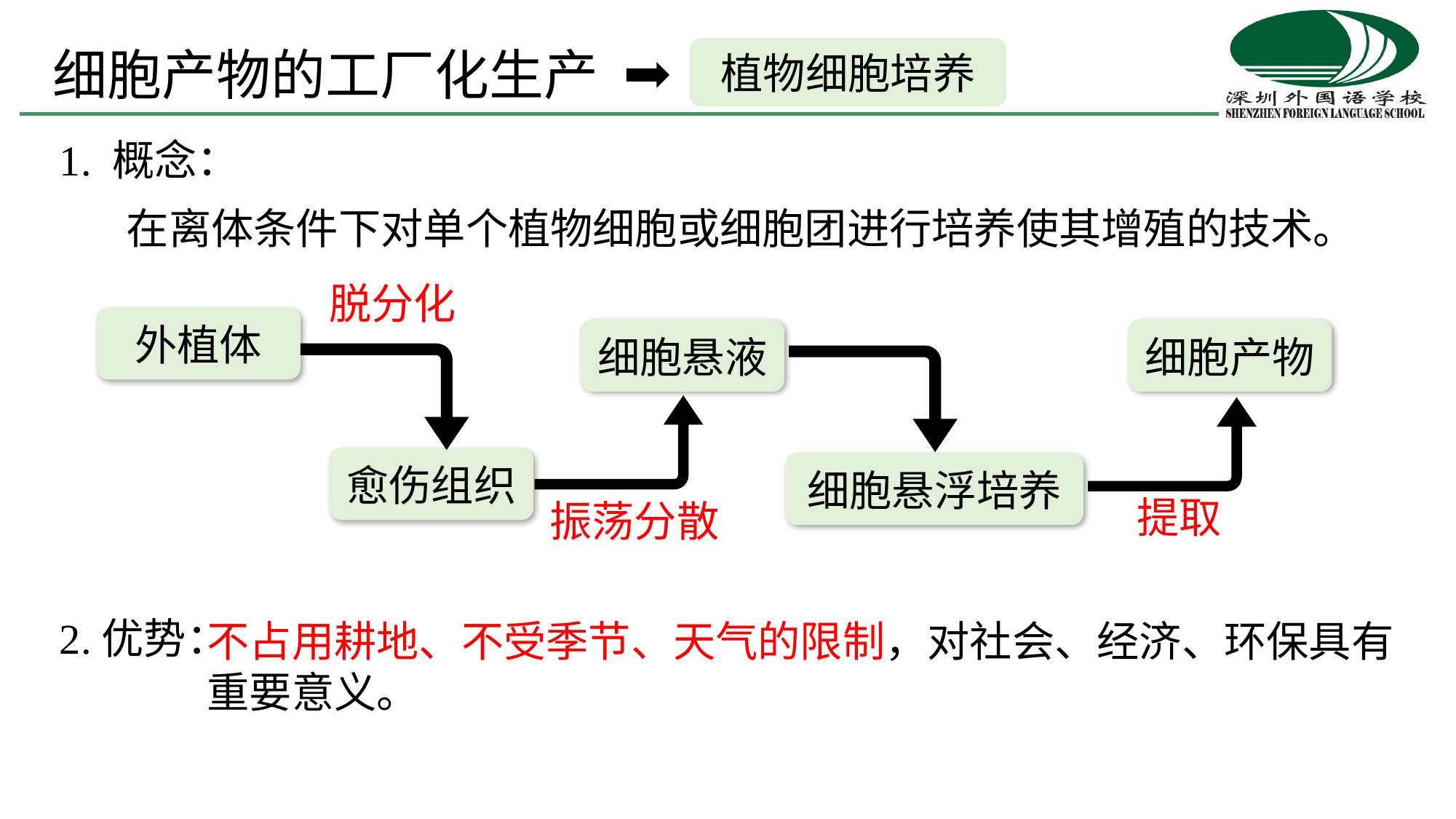

细胞产物的工厂化生产
植物细胞培养

1. 概念：
      在离体条件下对单个植物细胞或细胞团进行培养使其增殖的技术。
脱分化
外植体

细胞悬液
细胞产物

愈伤组织
细胞悬浮培养
提取
振荡分散
2.优势：
不占用耕地、不受季节、天气的限制，对社会、经济、环保具有重要意义。